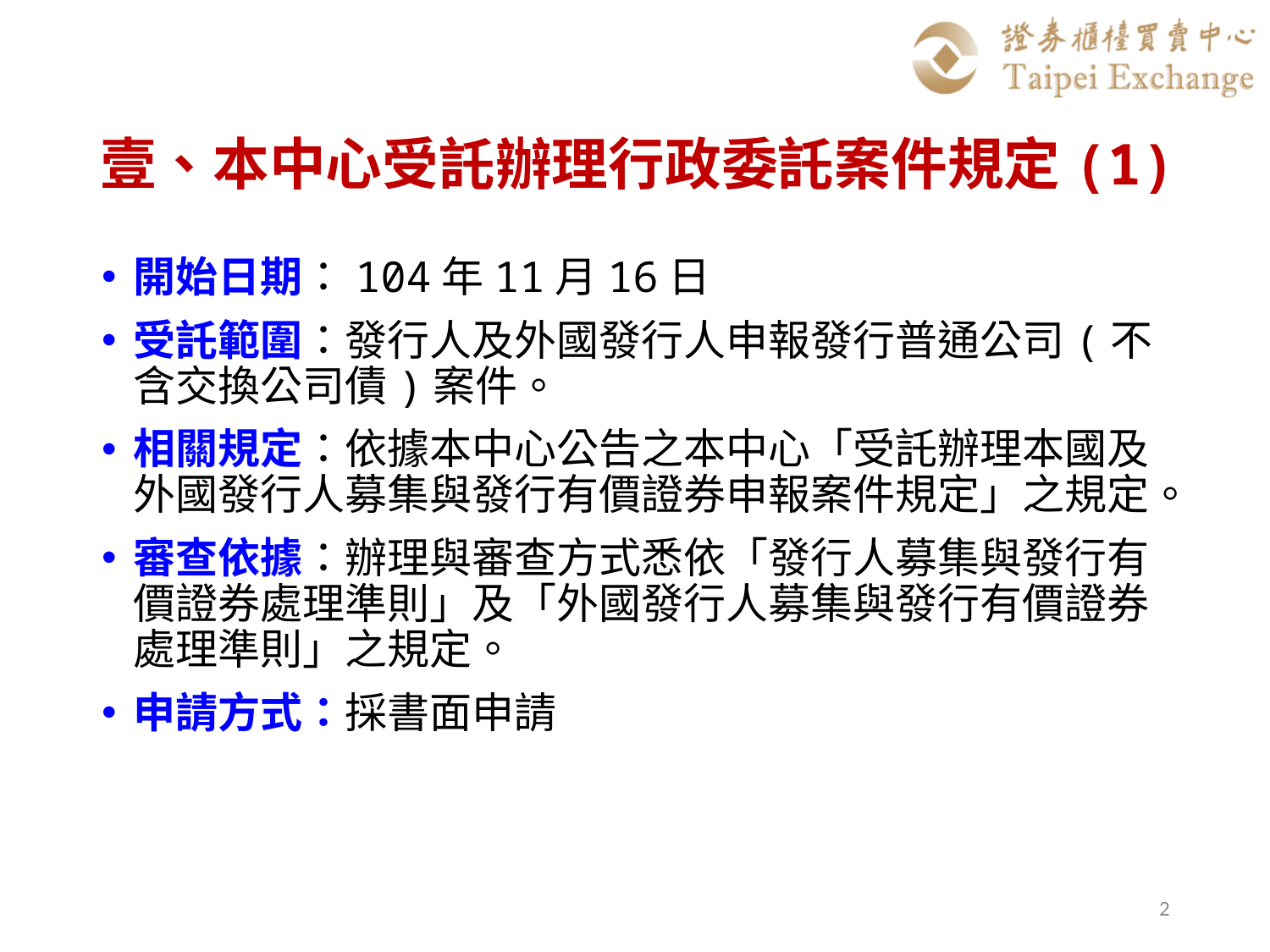

# 壹、本中心受託辦理行政委託案件規定(1)
開始日期：104年11月16日
受託範圍：發行人及外國發行人申報發行普通公司(不含交換公司債)案件。
相關規定：依據本中心公告之本中心「受託辦理本國及外國發行人募集與發行有價證券申報案件規定」之規定。
審查依據：辦理與審查方式悉依「發行人募集與發行有價證券處理準則」及「外國發行人募集與發行有價證券處理準則」之規定。
申請方式：採書面申請
2